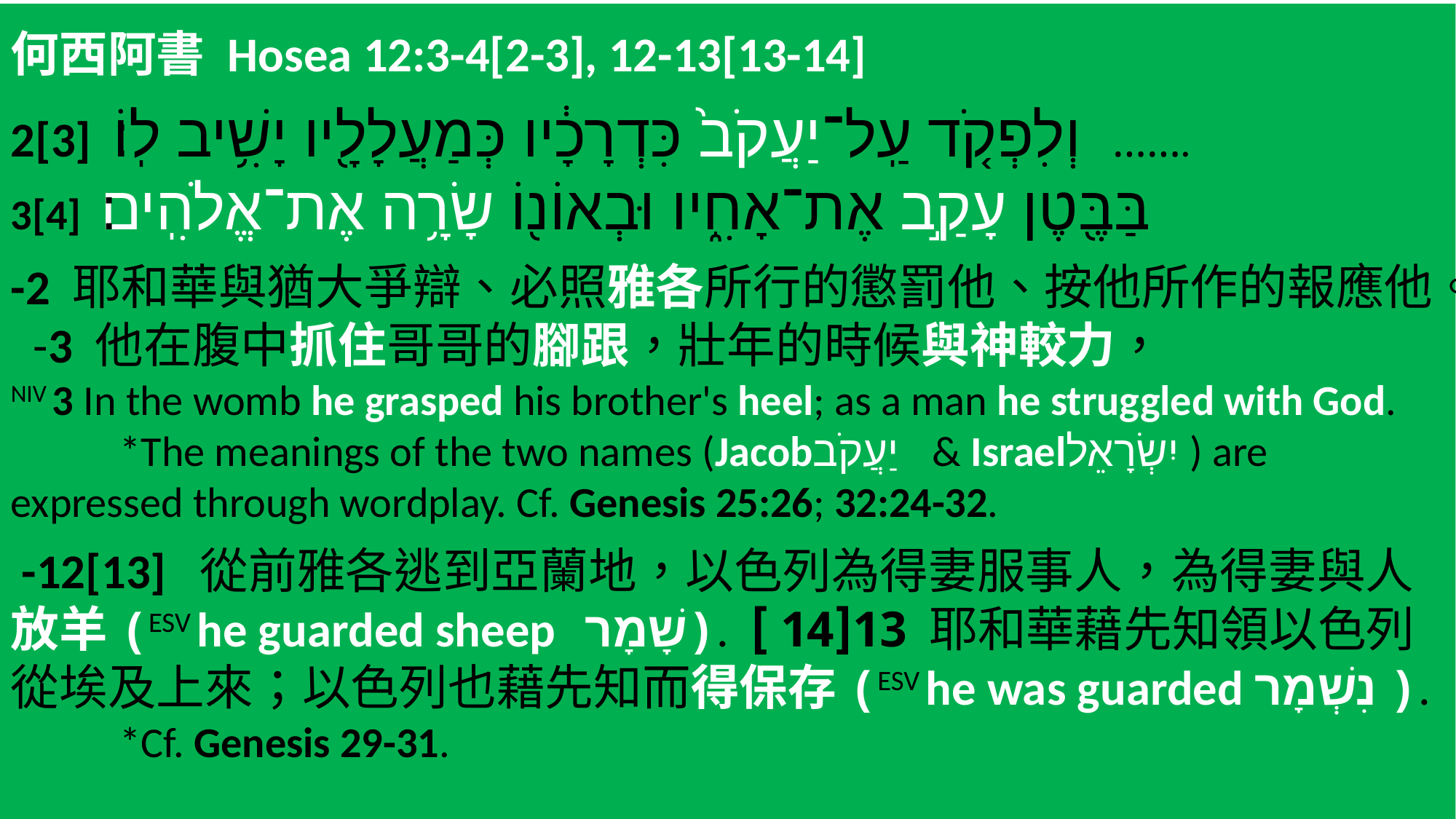

何西阿書 Hosea 12:3-4[2-3], 12-13[13-14]

2[3]  וְלִפְקֹ֤ד עַֽל־יַעֲקֹב֙ כִּדְרָכָ֔יו כְּמַעֲלָלָ֖יו יָשִׁ֥יב לֽוֹ׃  …….
3[4]  בַּבֶּ֖טֶן עָקַ֣ב אֶת־אָחִ֑יו וּבְאוֹנ֖וֹ שָׂרָ֥ה אֶת־אֱלֹהִֽים׃

-2 耶和華與猶大爭辯、必照雅各所行的懲罰他、按他所作的報應他。 -3 他在腹中抓住哥哥的腳跟，壯年的時候與神較力，
‎NIV 3 In the womb he grasped his brother's heel; as a man he struggled with God.
	*The meanings of the two names (Jacobיַעֲקֹב   & Israelיִשְׂרָאֵל ) are expressed through wordplay. Cf. Genesis 25:26; 32:24-32.

 -12[13]  從前雅各逃到亞蘭地，以色列為得妻服事人，為得妻與人放羊(ESV he guarded sheep שָׁמָר).  13[14]  耶和華藉先知領以色列從埃及上來；以色列也藉先知而得保存(ESV he was guarded ‎נִשְׁמָר ).
	*Cf. Genesis 29-31.